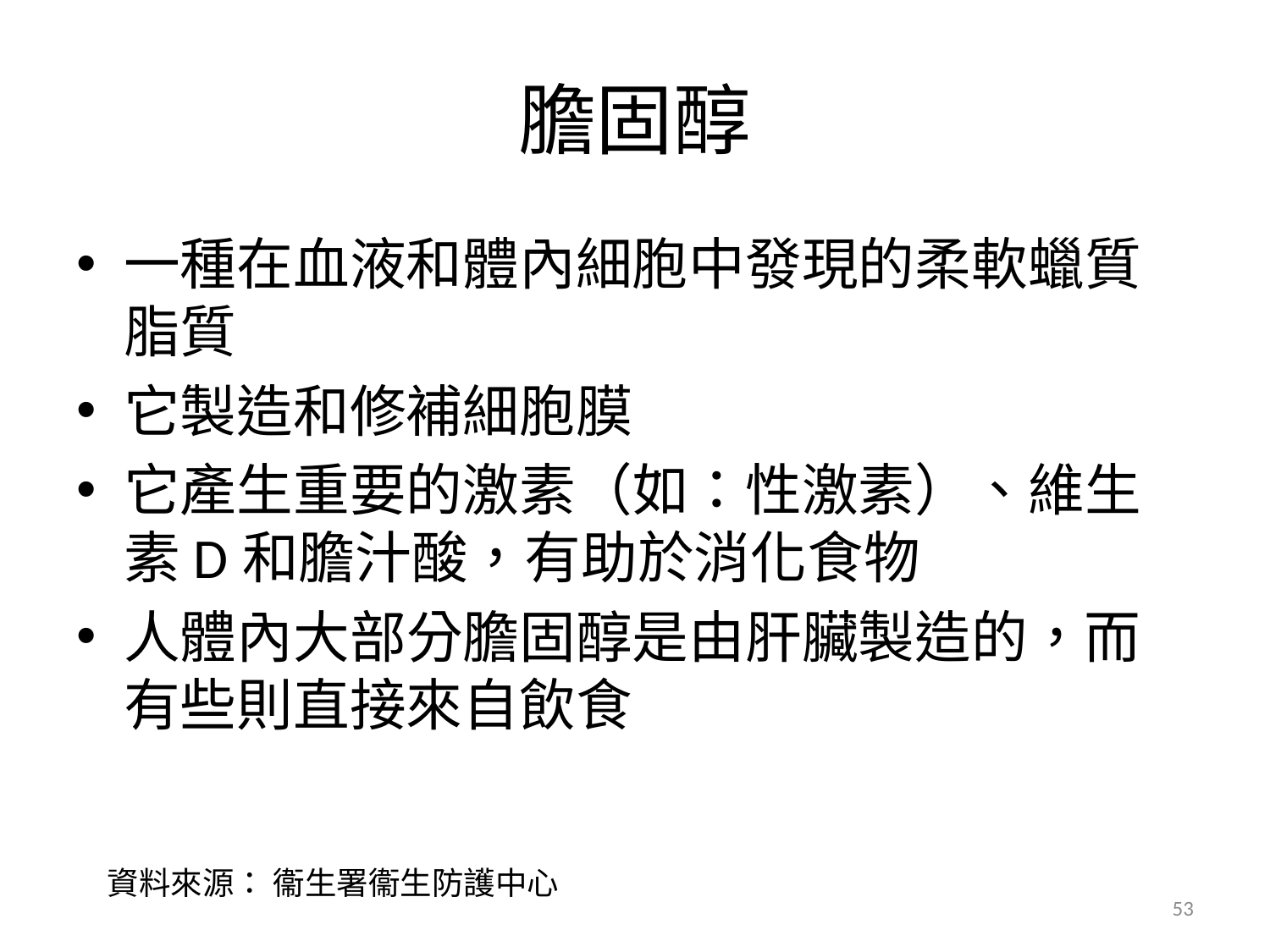

# 膽固醇
一種在血液和體內細胞中發現的柔軟蠟質脂質
它製造和修補細胞膜
它產生重要的激素（如：性激素）、維生素D和膽汁酸，有助於消化食物
人體內大部分膽固醇是由肝臟製造的，而有些則直接來自飲食
資料來源： 衞生署衞生防護中心
53